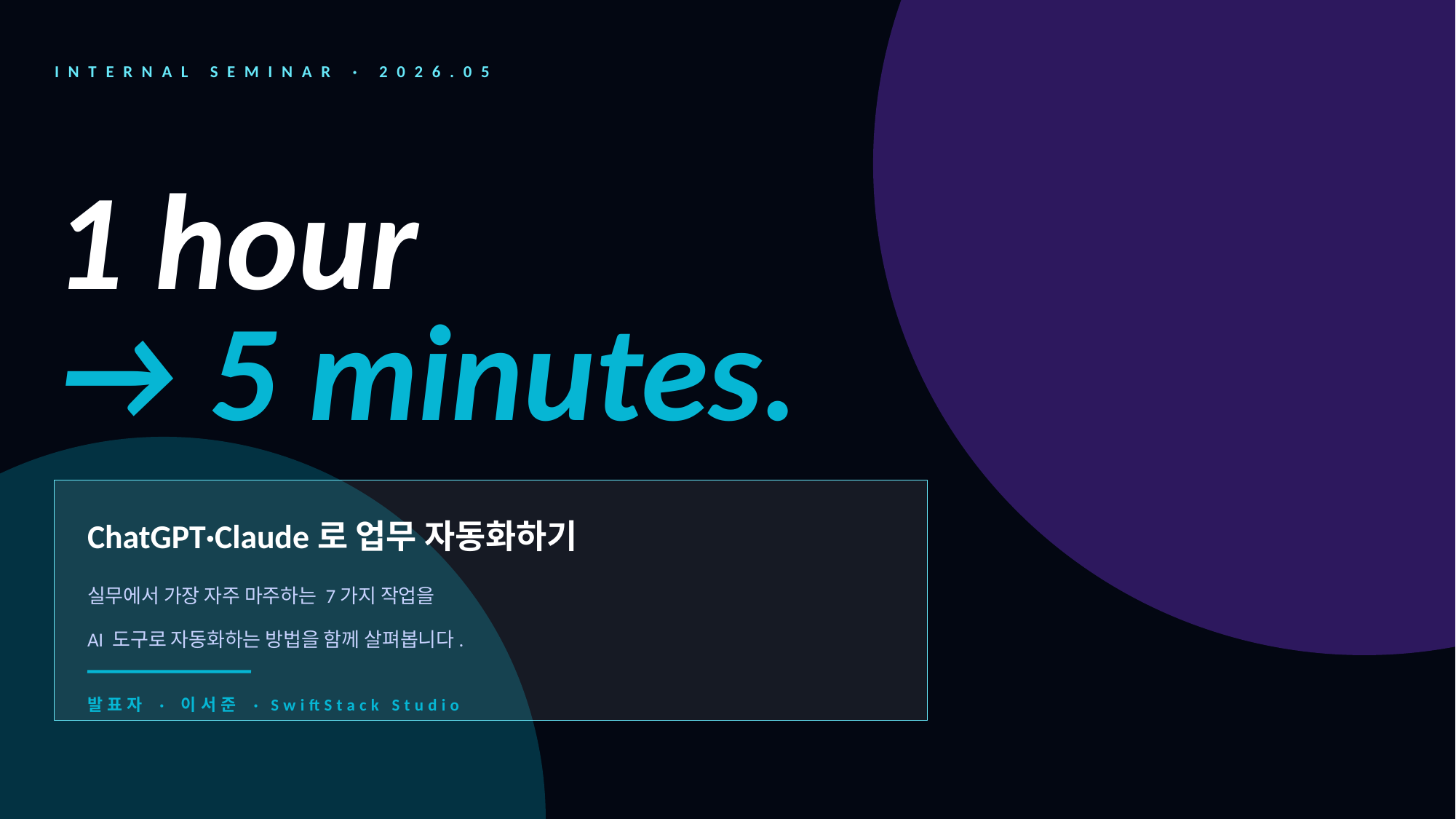

INTERNAL SEMINAR · 2026.05
1 hour
→ 5 minutes.

ChatGPT·Claude로 업무 자동화하기
실무에서 가장 자주 마주하는 7가지 작업을
AI 도구로 자동화하는 방법을 함께 살펴봅니다.

발표자 · 이서준 · SwiftStack Studio